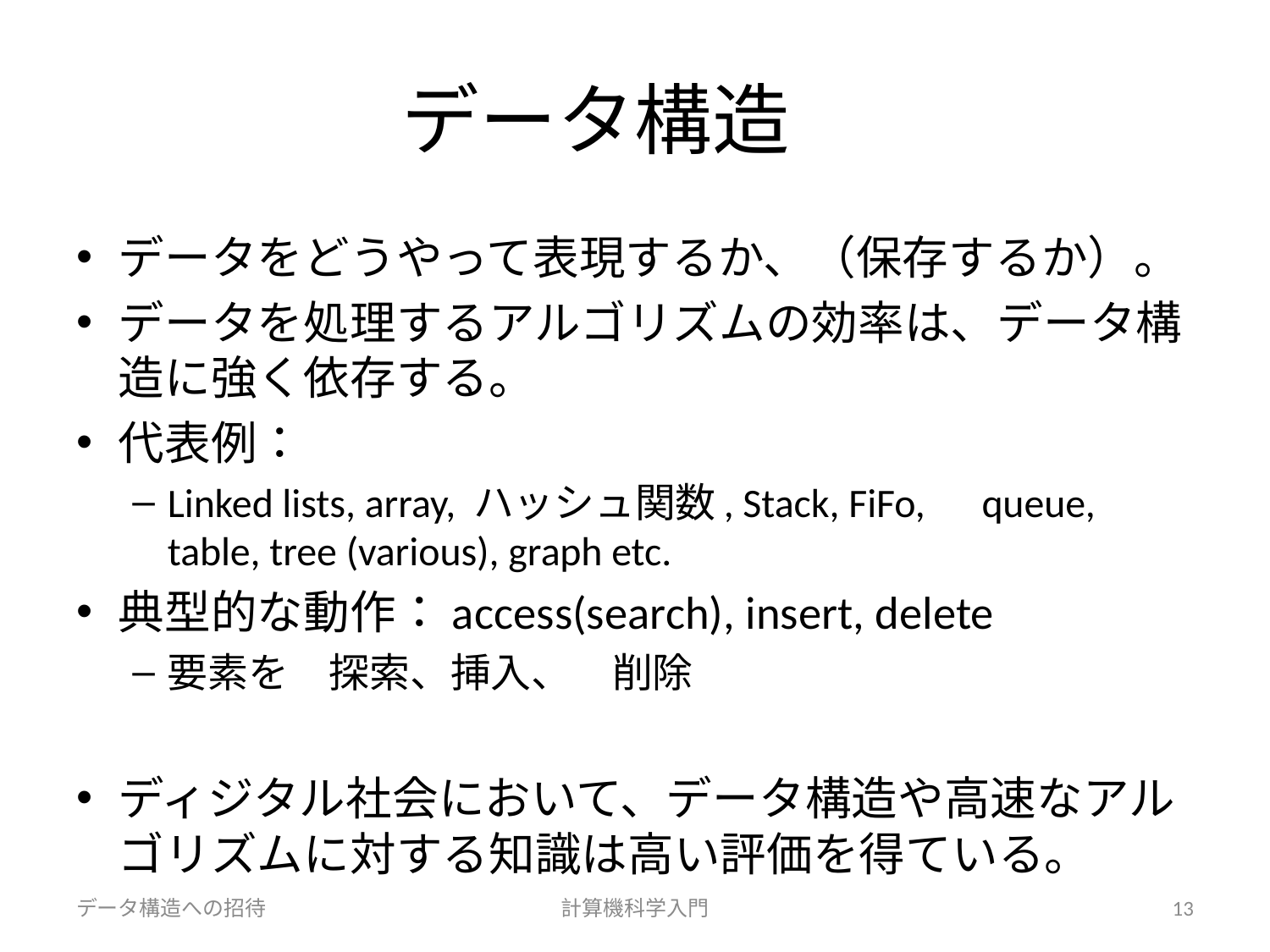

# データ構造
データをどうやって表現するか、（保存するか）。
データを処理するアルゴリズムの効率は、データ構造に強く依存する。
代表例：
Linked lists, array, ハッシュ関数, Stack, FiFo,　queue, table, tree (various), graph etc.
典型的な動作：access(search), insert, delete
要素を　探索、挿入、　削除

ディジタル社会において、データ構造や高速なアルゴリズムに対する知識は高い評価を得ている。

データ構造への招待
計算機科学入門
13